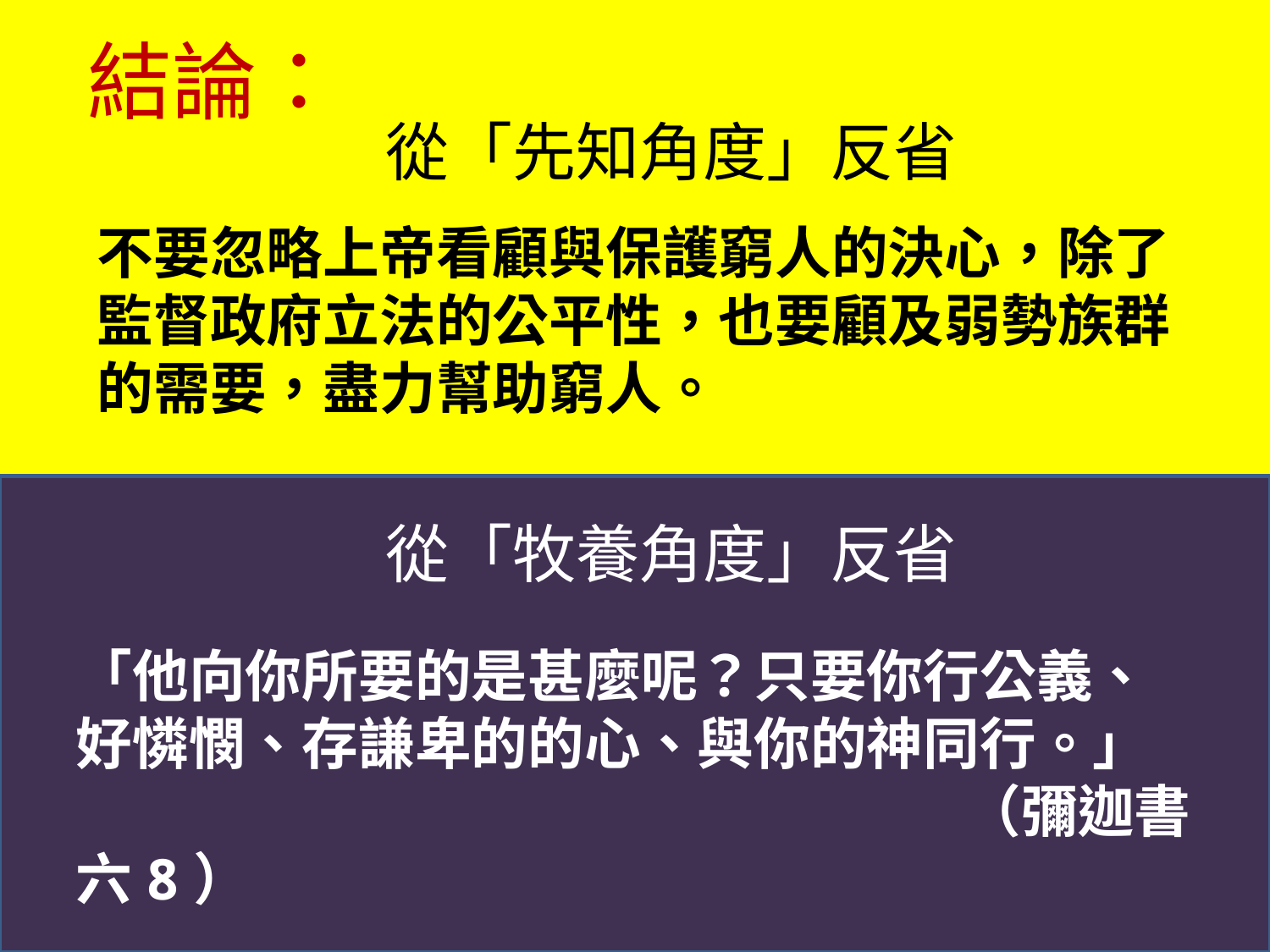

結論：
從「先知角度」反省
不要忽略上帝看顧與保護窮人的決心，除了監督政府立法的公平性，也要顧及弱勢族群的需要，盡力幫助窮人。

從「牧養角度」反省
「他向你所要的是甚麼呢？只要你行公義、好憐憫、存謙卑的的心、與你的神同行。」							（彌迦書六8）